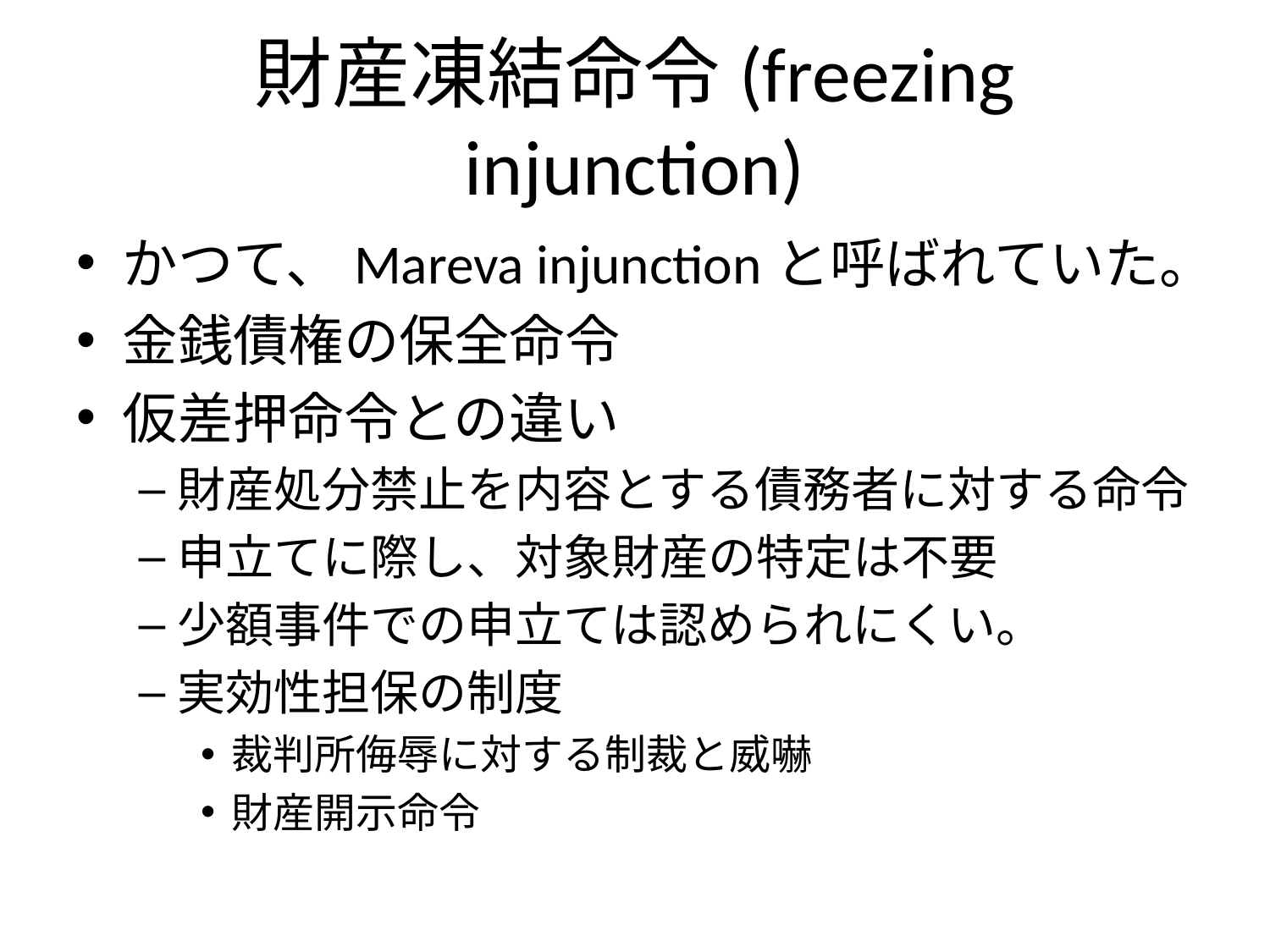

# 財産凍結命令(freezing injunction)
かつて、Mareva injunctionと呼ばれていた。
金銭債権の保全命令
仮差押命令との違い
財産処分禁止を内容とする債務者に対する命令
申立てに際し、対象財産の特定は不要
少額事件での申立ては認められにくい。
実効性担保の制度
裁判所侮辱に対する制裁と威嚇
財産開示命令